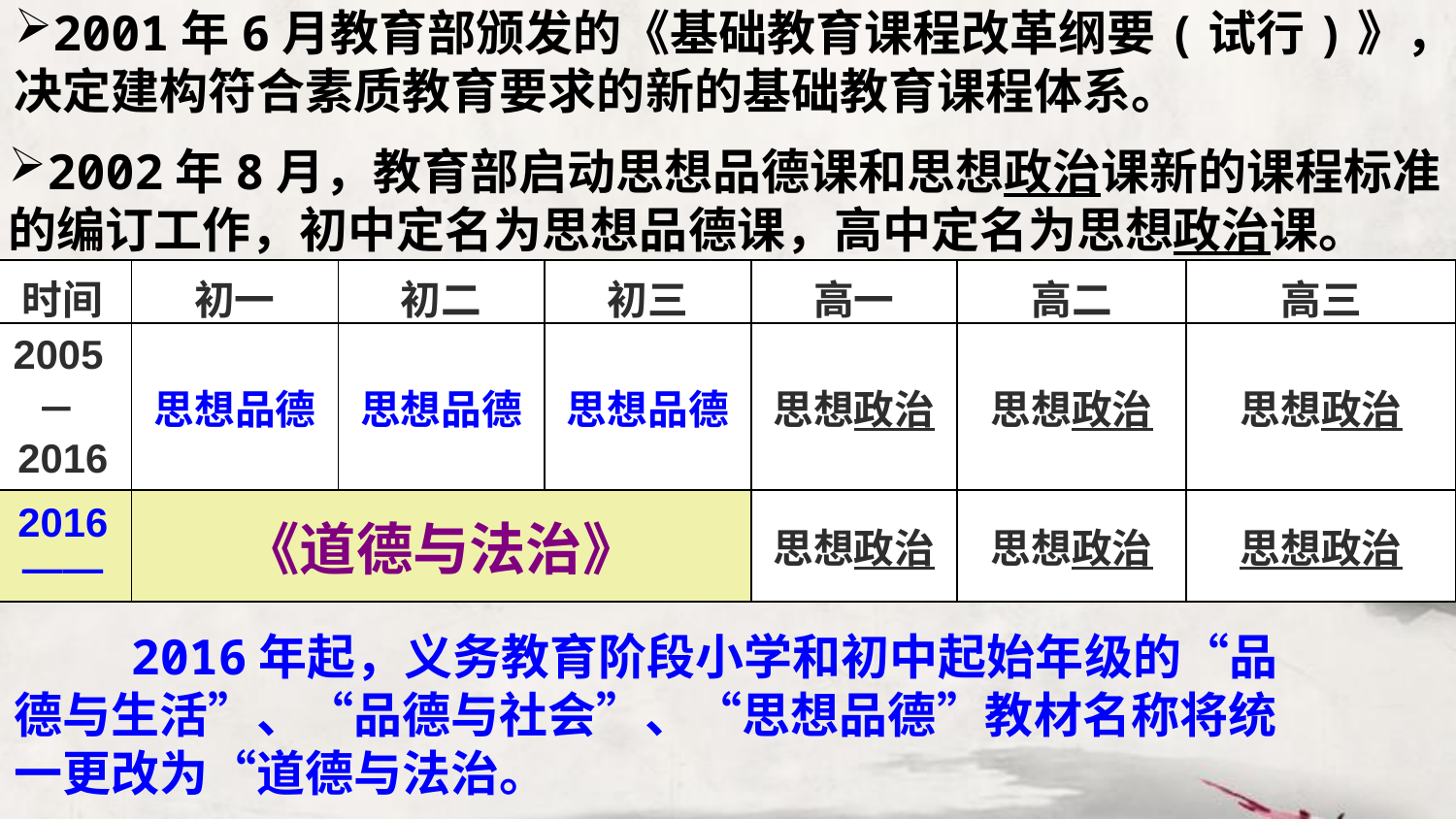

2001年6月教育部颁发的《基础教育课程改革纲要(试行)》，决定建构符合素质教育要求的新的基础教育课程体系。
2002年8月，教育部启动思想品德课和思想政治课新的课程标准的编订工作，初中定名为思想品德课，高中定名为思想政治课。
| 时间 | 初一 | 初二 | 初三 | 高一 | 高二 | 高三 |
| --- | --- | --- | --- | --- | --- | --- |
| 2005－2016 | 思想品德 | 思想品德 | 思想品德 | 思想政治 | 思想政治 | 思想政治 |
| 2016 —— | 《道德与法治》 |  |  | 思想政治 | 思想政治 | 思想政治 |
    2016年起，义务教育阶段小学和初中起始年级的“品德与生活”、“品德与社会”、“思想品德”教材名称将统一更改为“道德与法治。